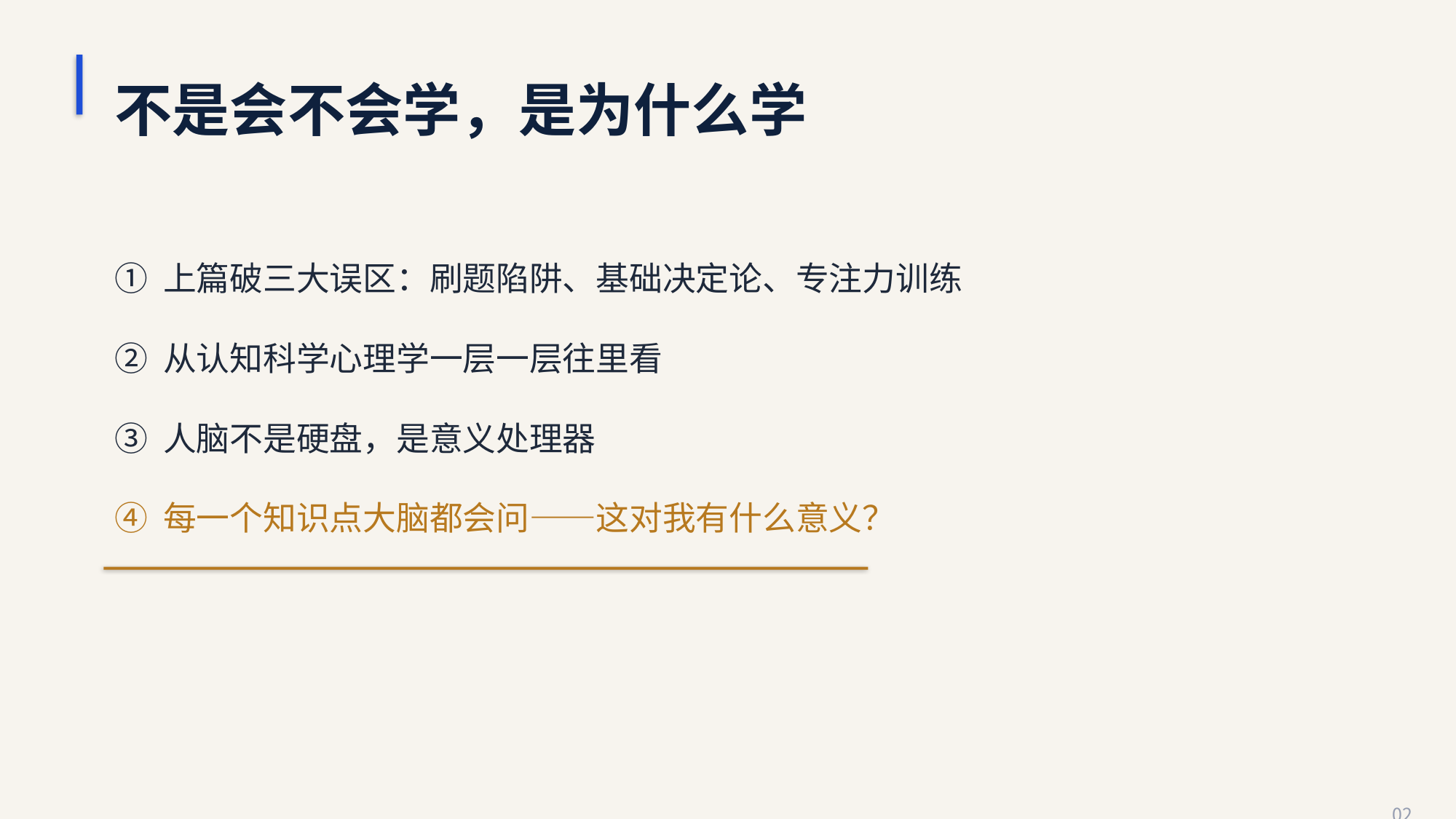

不是会不会学，是为什么学
① 上篇破三大误区：刷题陷阱、基础决定论、专注力训练
② 从认知科学心理学一层一层往里看
③ 人脑不是硬盘，是意义处理器
④ 每一个知识点大脑都会问——这对我有什么意义？

02